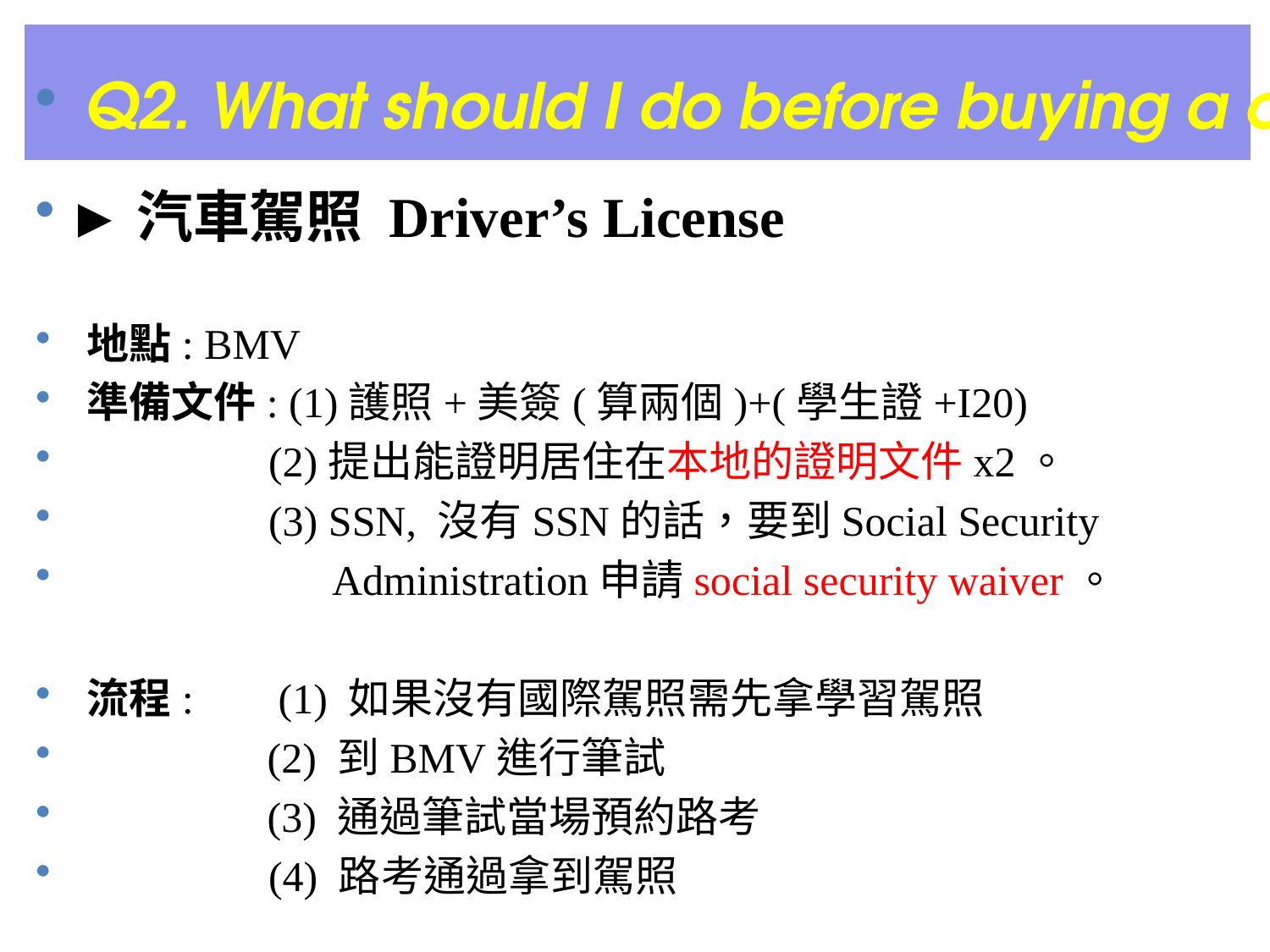

Q2. What should I do before buying a car ?
►汽車駕照 Driver’s License

 地點: BMV
 準備文件: (1)護照+美簽(算兩個)+(學生證+I20)
                   (2)提出能證明居住在本地的證明文件x2。
                   (3) SSN, 沒有SSN的話，要到Social Security
                         Administration申請social security waiver。

 流程:        (1) 如果沒有國際駕照需先拿學習駕照
	             (2) 到BMV進行筆試
	             (3) 通過筆試當場預約路考
                   (4) 路考通過拿到駕照